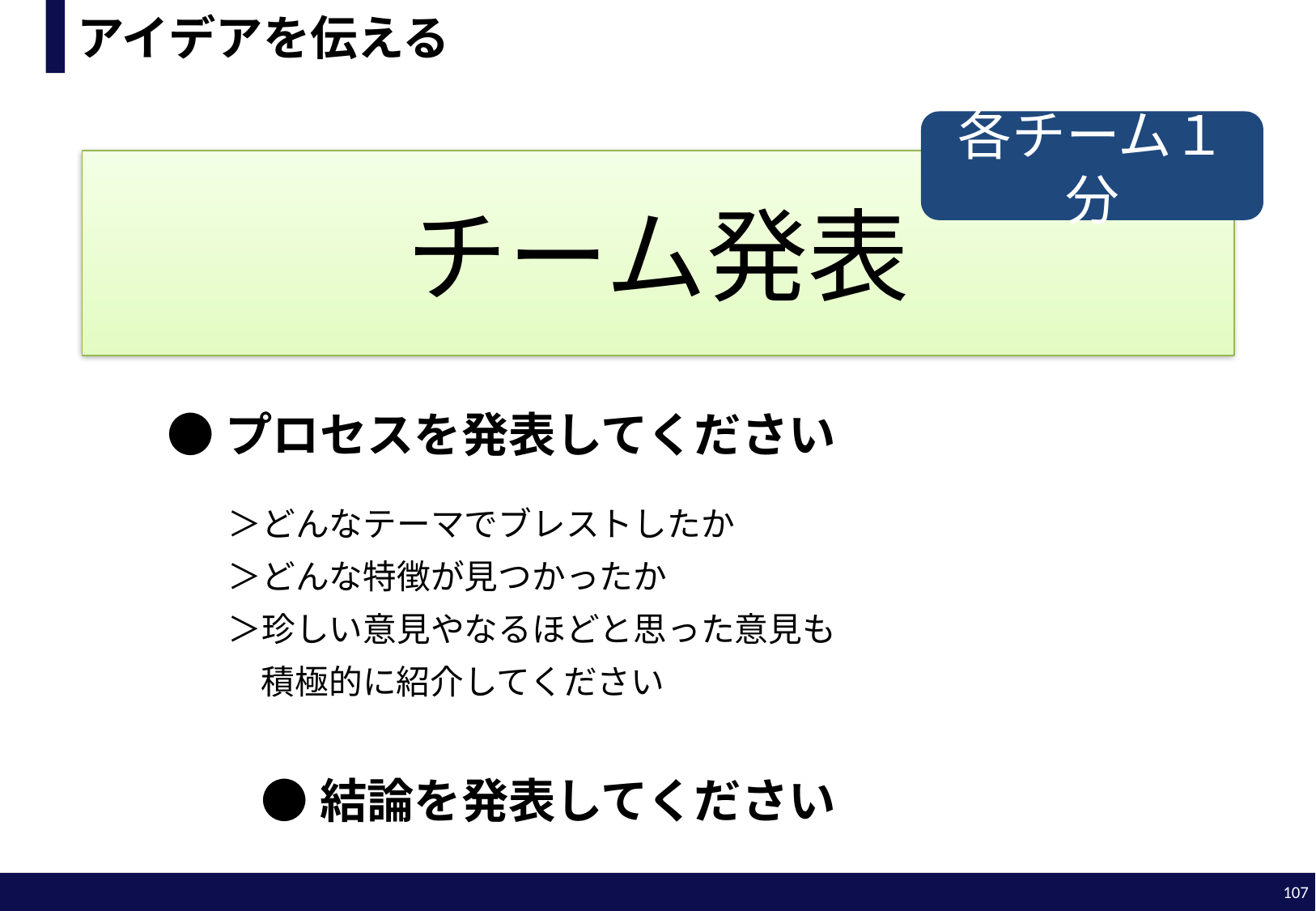

# アイデアを伝える
各チーム１分
チーム発表
●プロセスを発表してください
＞どんなテーマでブレストしたか
＞どんな特徴が見つかったか
＞珍しい意見やなるほどと思った意見も
積極的に紹介してください

●結論を発表してください